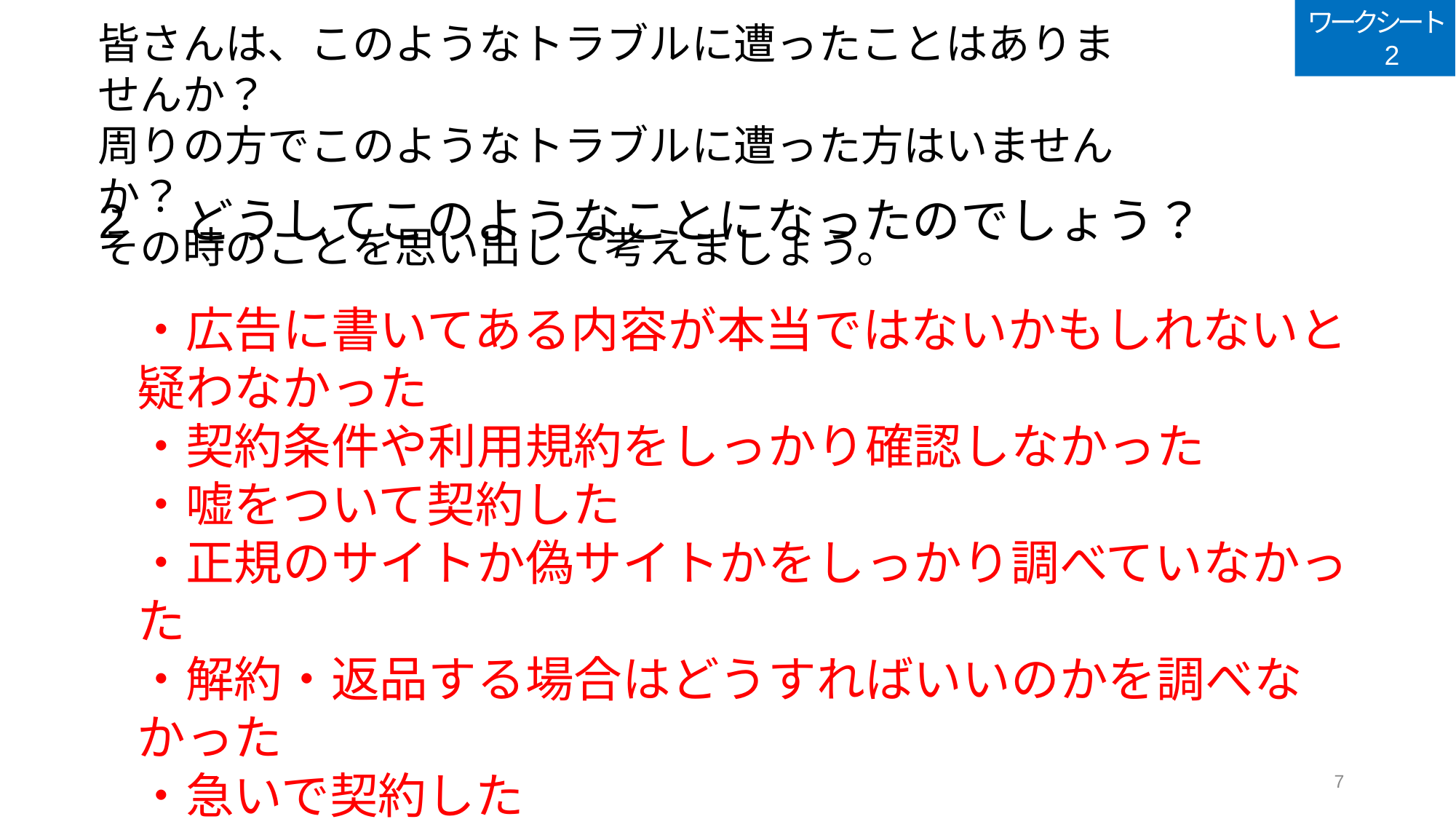

ワークシート　2
皆さんは、このようなトラブルに遭ったことはありませんか？
周りの方でこのようなトラブルに遭った方はいませんか？
その時のことを思い出して考えましょう。
# 2　どうしてこのようなことになったのでしょう？
・広告に書いてある内容が本当ではないかもしれないと疑わなかった
・契約条件や利用規約をしっかり確認しなかった
・嘘をついて契約した
・正規のサイトか偽サイトかをしっかり調べていなかった
・解約・返品する場合はどうすればいいのかを調べなかった
・急いで契約した
7